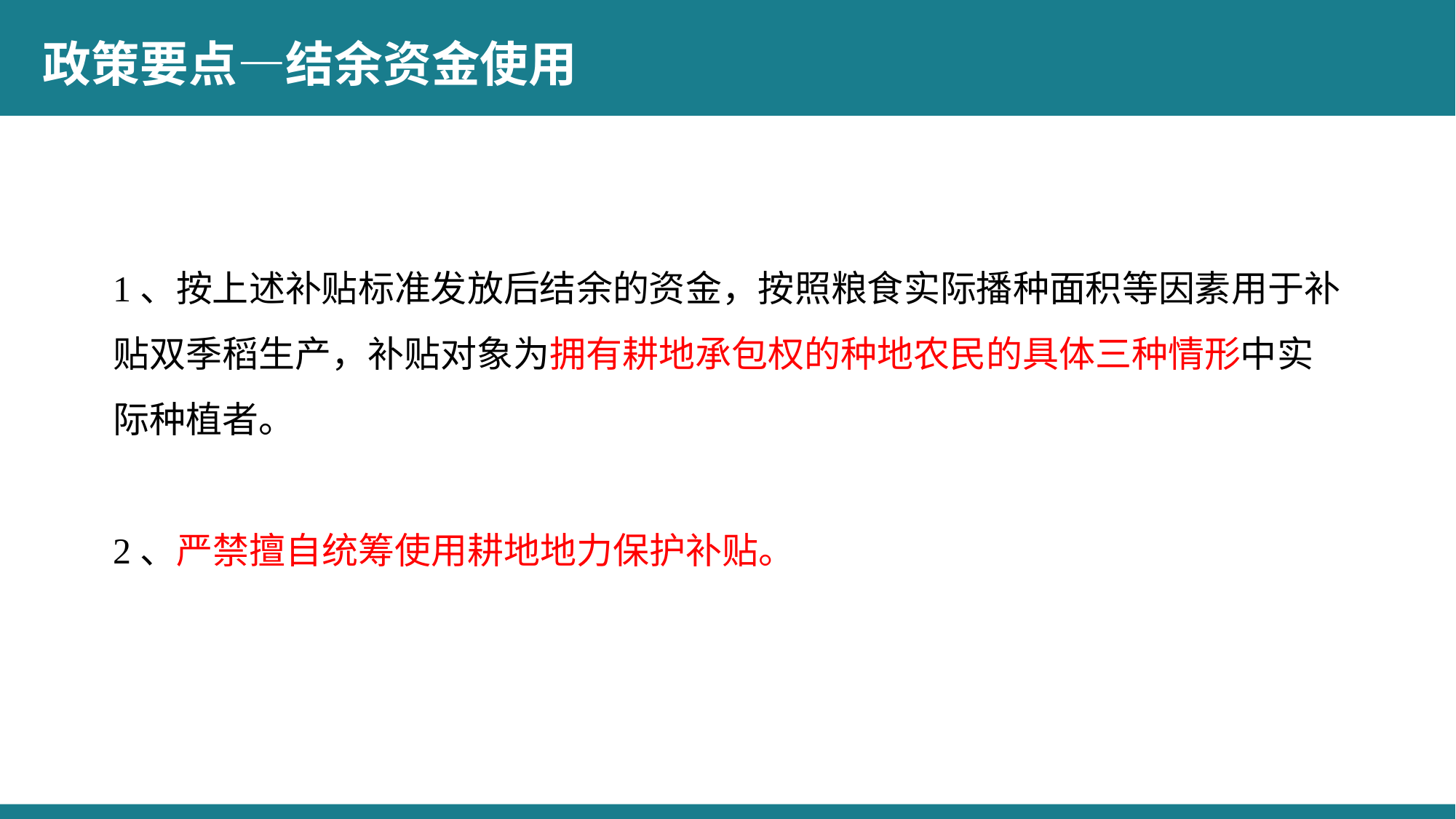

政策要点—结余资金使用

1、按上述补贴标准发放后结余的资金，按照粮食实际播种面积等因素用于补贴双季稻生产，补贴对象为拥有耕地承包权的种地农民的具体三种情形中实际种植者。

2、严禁擅自统筹使用耕地地力保护补贴。